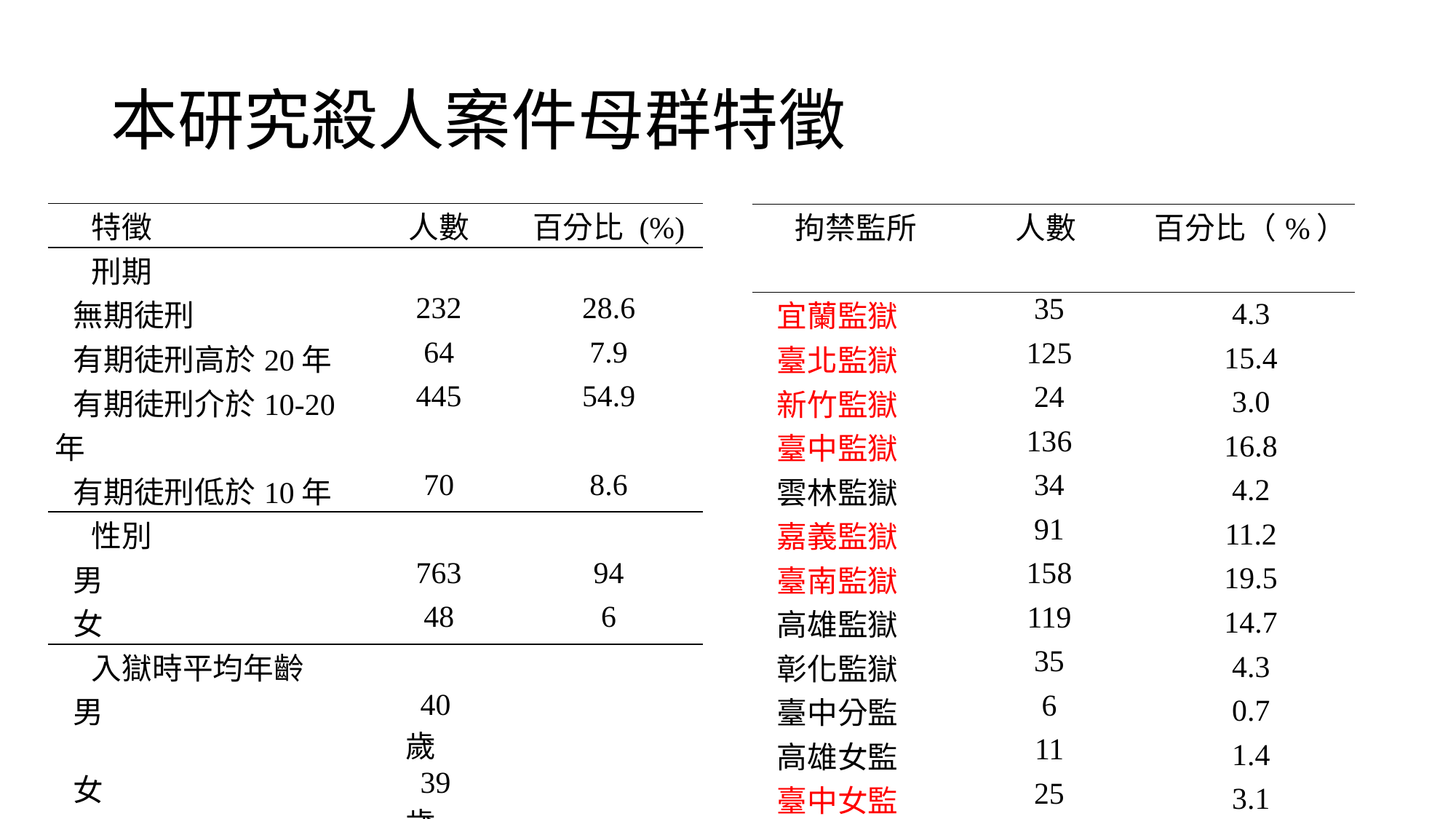

# 本研究殺人案件母群特徵
| 特徵 | 人數 | 百分比 (%) |
| --- | --- | --- |
| 刑期 |  |  |
| 無期徒刑 | 232 | 28.6 |
| 有期徒刑高於20年 | 64 | 7.9 |
| 有期徒刑介於10-20年 | 445 | 54.9 |
| 有期徒刑低於10年 | 70 | 8.6 |
| 性別 |  |  |
| 男 | 763 | 94 |
| 女 | 48 | 6 |
| 入獄時平均年齡 |  |  |
| 男 | 40歲 |  |
| 女 | 39歲 |  |
| 受訪時平均年齡 |  |  |
| 男 | 45歲 |  |
| 女 | 44歲 |  |
| 拘禁監所 | 人數 | 百分比（%） |
| --- | --- | --- |
| 宜蘭監獄 | 35 | 4.3 |
| 臺北監獄 | 125 | 15.4 |
| 新竹監獄 | 24 | 3.0 |
| 臺中監獄 | 136 | 16.8 |
| 雲林監獄 | 34 | 4.2 |
| 嘉義監獄 | 91 | 11.2 |
| 臺南監獄 | 158 | 19.5 |
| 高雄監獄 | 119 | 14.7 |
| 彰化監獄 | 35 | 4.3 |
| 臺中分監 | 6 | 0.7 |
| 高雄女監 | 11 | 1.4 |
| 臺中女監 | 25 | 3.1 |
| 桃園女監 | 12 | 1.5 |
| 總數 | 811 | 100 |